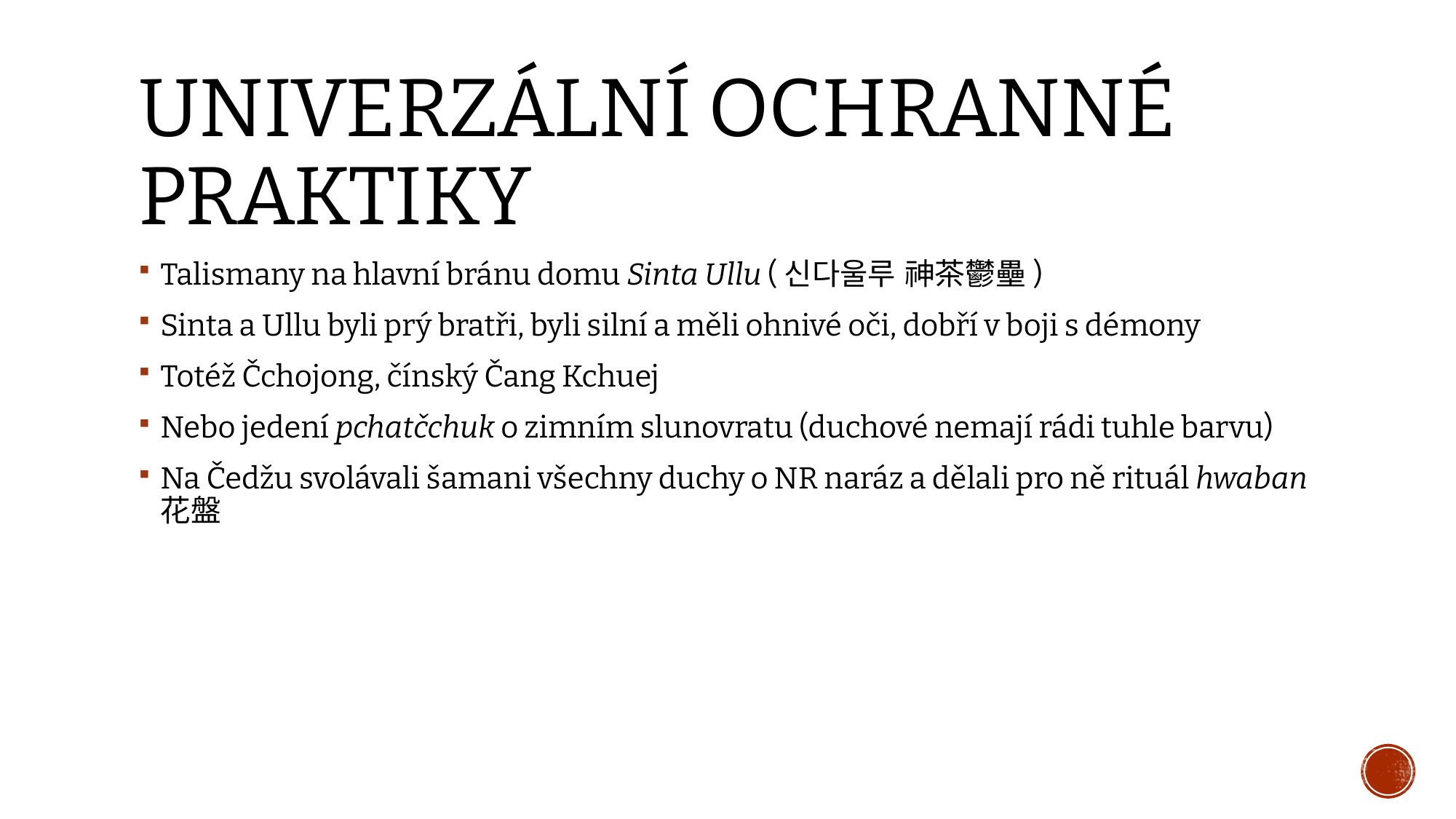

# Univerzální ochranné praktiky
Talismany na hlavní bránu domu Sinta Ullu (신다울루 神茶鬱壘)
Sinta a Ullu byli prý bratři, byli silní a měli ohnivé oči, dobří v boji s démony
Totéž Čchojong, čínský Čang Kchuej
Nebo jedení pchatčchuk o zimním slunovratu (duchové nemají rádi tuhle barvu)
Na Čedžu svolávali šamani všechny duchy o NR naráz a dělali pro ně rituál hwaban 花盤